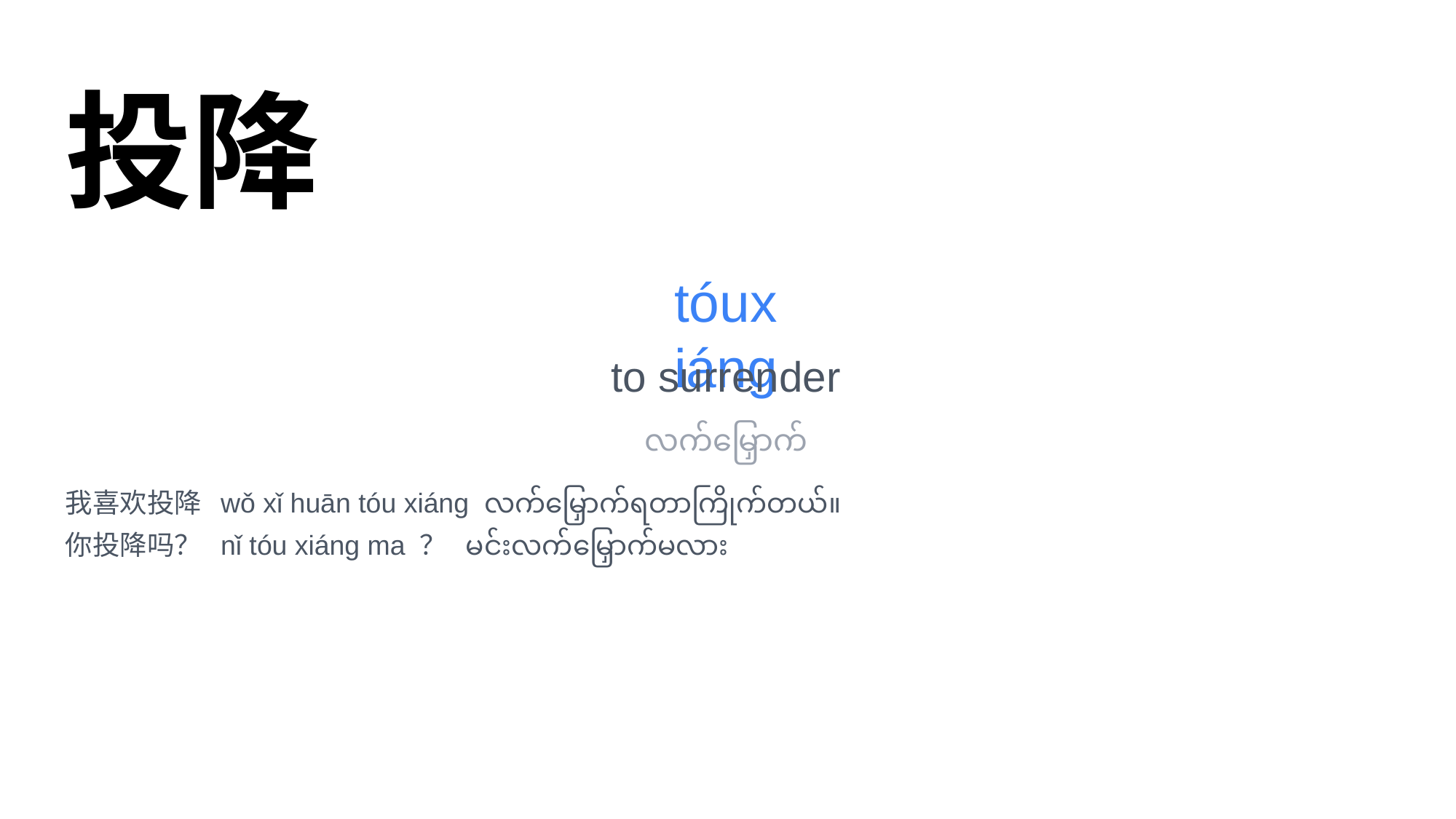

投降
tóux
iáng
to surrender
လက်မြှောက်
我喜欢投降  wǒ xǐ huān tóu xiáng  လက်မြှောက်ရတာကြိုက်တယ်။
你投降吗？  nǐ tóu xiáng ma ？  မင်းလက်မြှောက်မလား